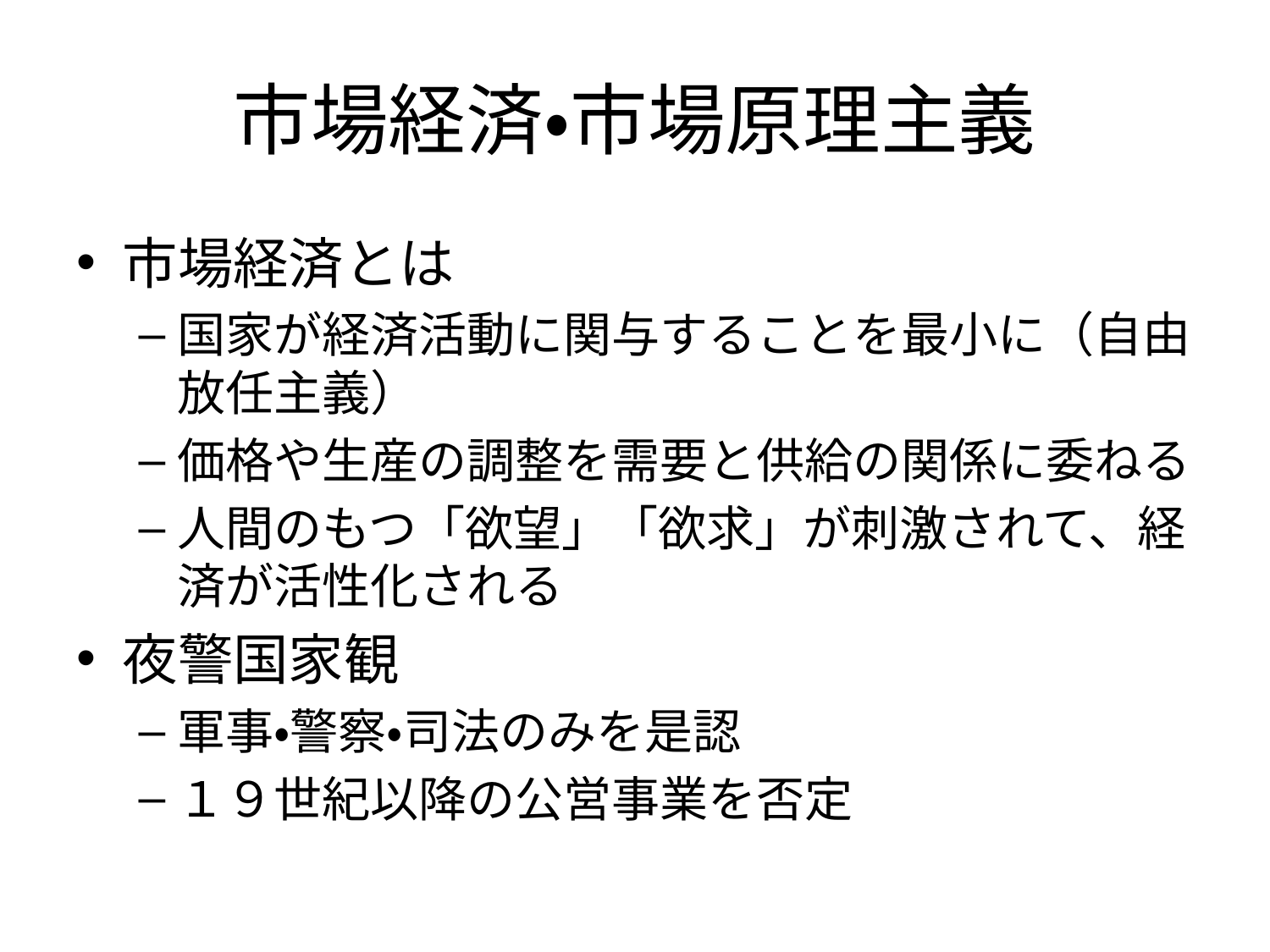

# 市場経済・市場原理主義
市場経済とは
国家が経済活動に関与することを最小に（自由放任主義）
価格や生産の調整を需要と供給の関係に委ねる
人間のもつ「欲望」「欲求」が刺激されて、経済が活性化される
夜警国家観
軍事・警察・司法のみを是認
１９世紀以降の公営事業を否定